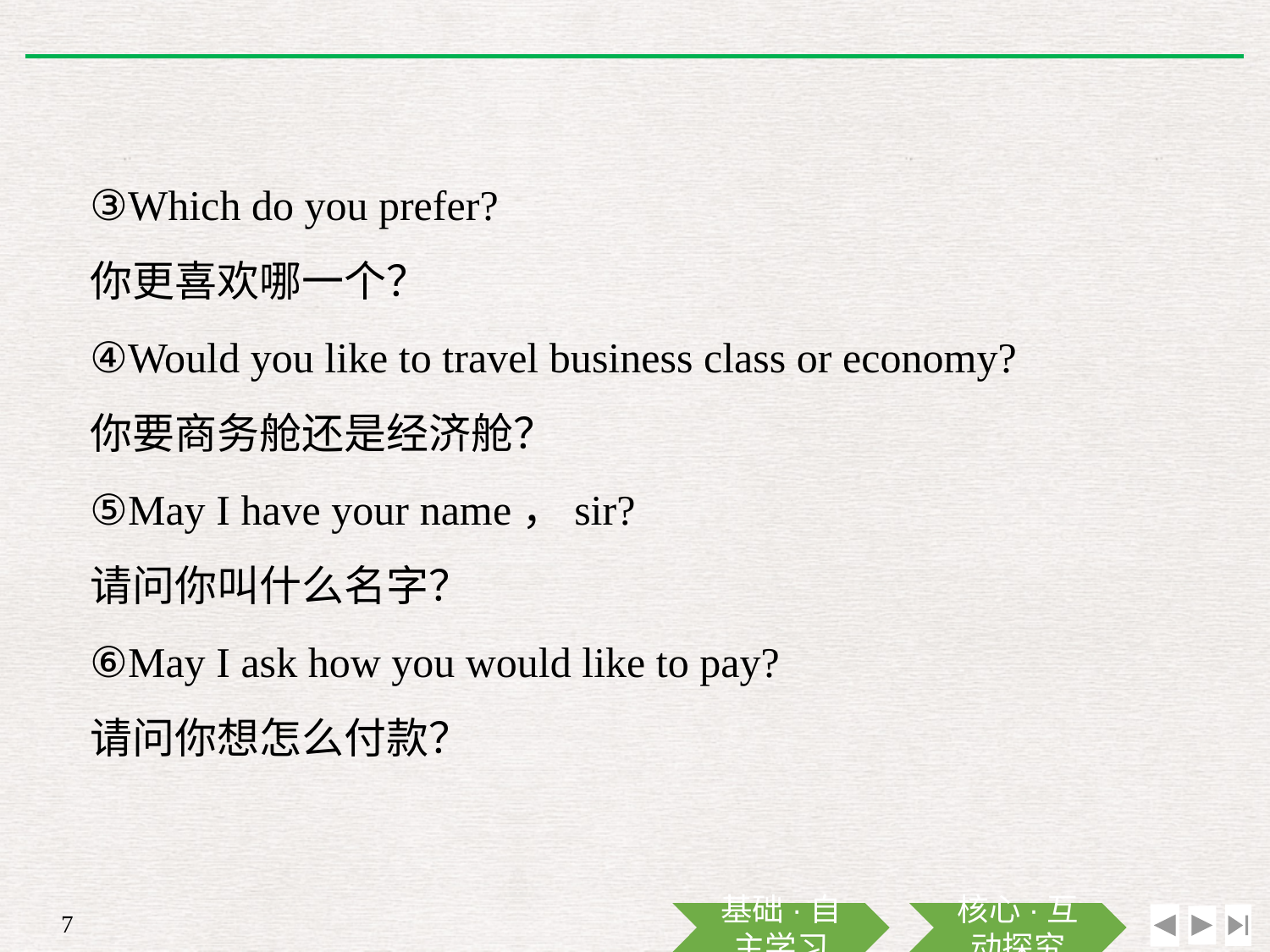

③Which do you prefer?
你更喜欢哪一个？
④Would you like to travel business class or economy?
你要商务舱还是经济舱？
⑤May I have your name，sir?
请问你叫什么名字？
⑥May I ask how you would like to pay?
请问你想怎么付款？